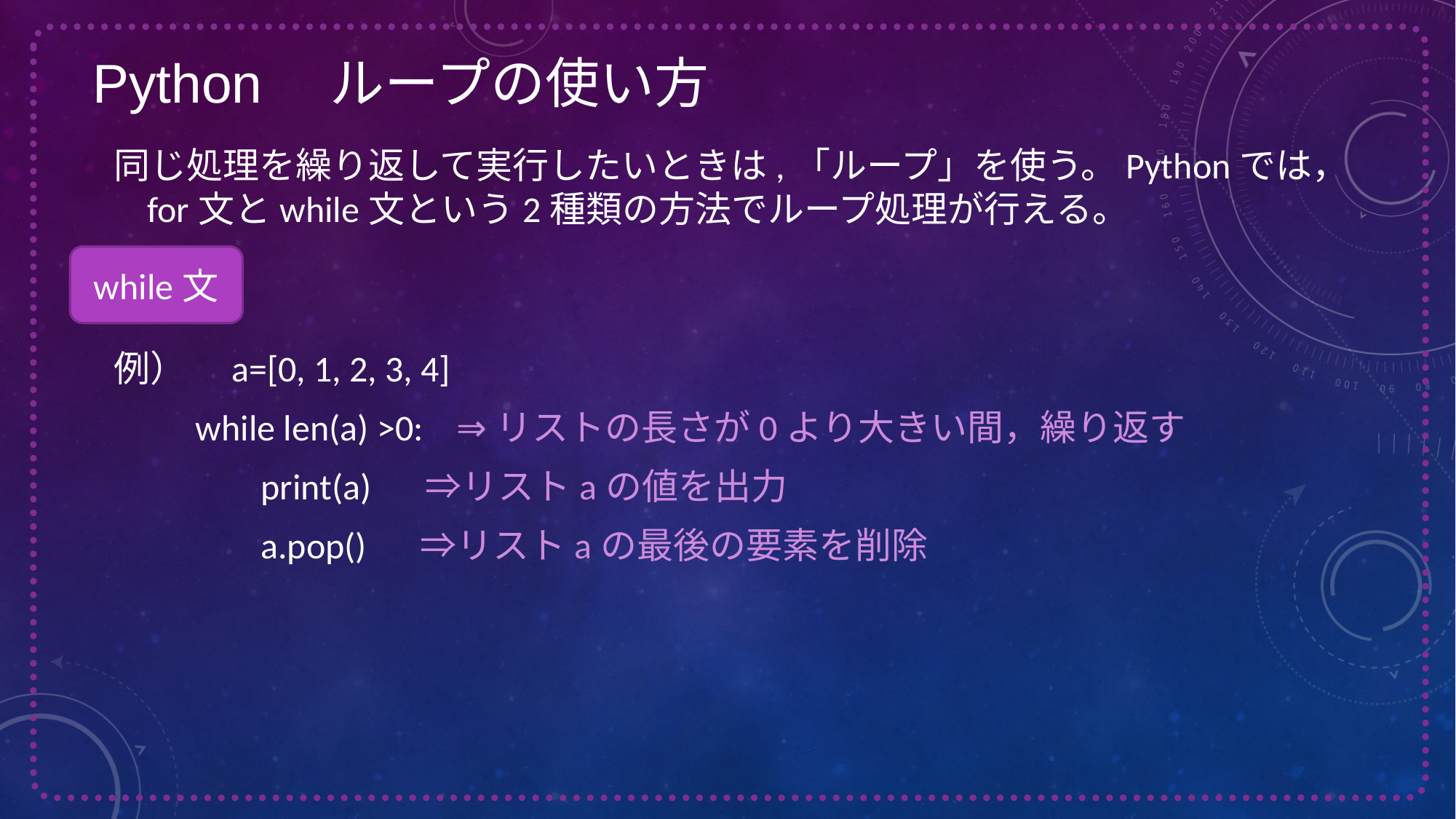

Python　ループの使い方
同じ処理を繰り返して実行したいときは,「ループ」を使う。Pythonでは，for文とwhile文という2種類の方法でループ処理が行える。
while文
例）　a=[0, 1, 2, 3, 4]
          while len(a) >0:    ⇒リストの長さが0より大きい間，繰り返す
                  print(a) 　⇒リストaの値を出力
                  a.pop()　 ⇒リストaの最後の要素を削除